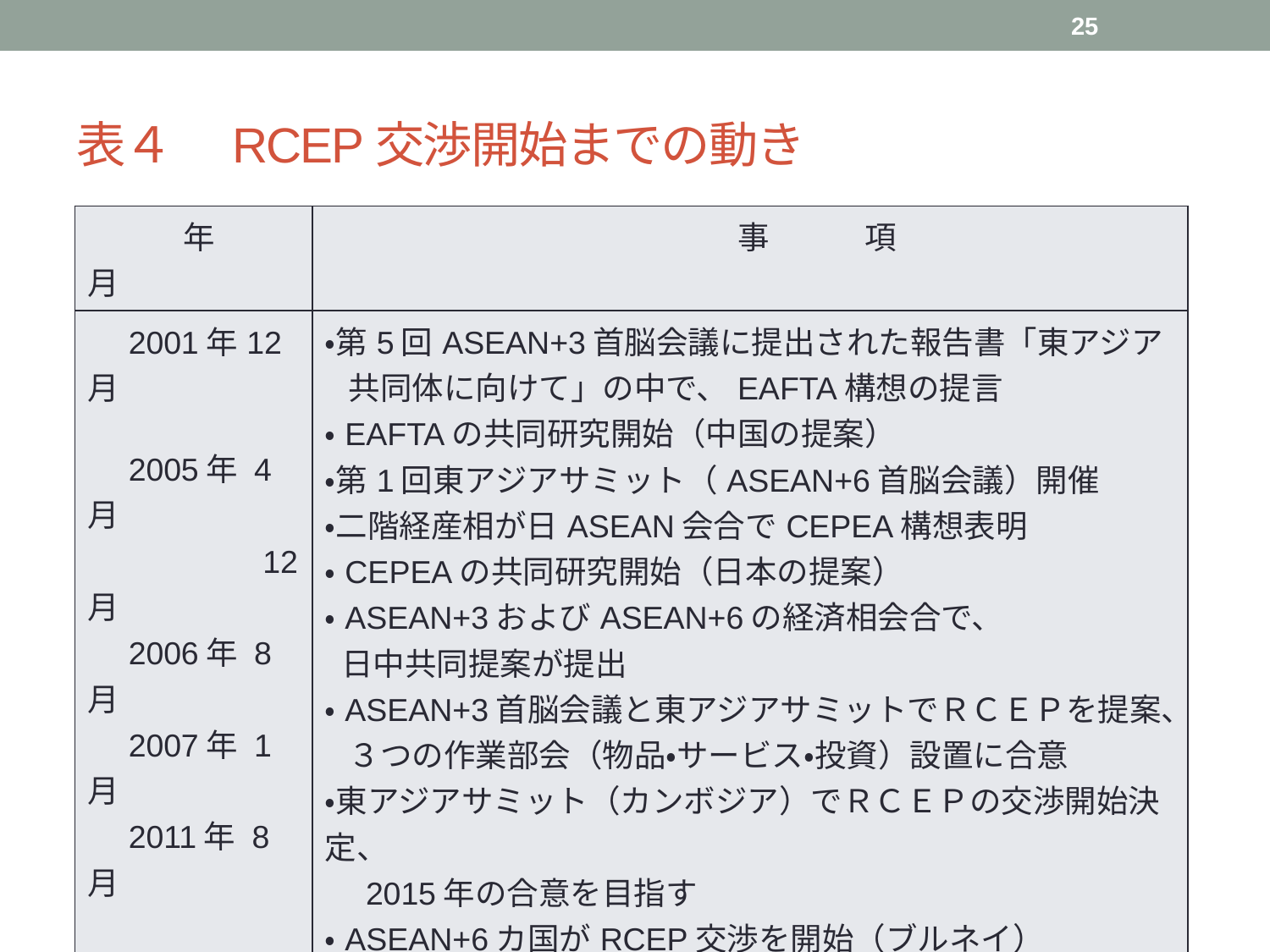

25
# 表４　RCEP交渉開始までの動き
| 年　　月 | 事　　　項 |
| --- | --- |
| 2001年12月 　2005年 4月 　　　　　 12月 　2006年 8月 　2007年 1月 　2011年 8月 　　　　　 　　　　　 11月 　2012年11月 　2013年 5月 9月 　2014年 1月 | ・第5回ASEAN+3首脳会議に提出された報告書「東アジア 共同体に向けて」の中で、EAFTA構想の提言 ・EAFTAの共同研究開始（中国の提案） ・第1回東アジアサミット（ASEAN+6首脳会議）開催 ・二階経産相が日ASEAN会合でCEPEA構想表明 ・CEPEAの共同研究開始（日本の提案） ・ASEAN+3およびASEAN+6の経済相会合で、 日中共同提案が提出 ・ASEAN+3首脳会議と東アジアサミットでＲＣＥＰを提案、 ３つの作業部会（物品・サービス・投資）設置に合意 ・東アジアサミット（カンボジア）でＲＣＥＰの交渉開始決定、　 　2015年の合意を目指す ・ASEAN+6カ国がRCEP交渉を開始（ブルネイ） ・第2回RCEP交渉会合（豪州） ・第3回RCEP交渉会合（マレーシア） |